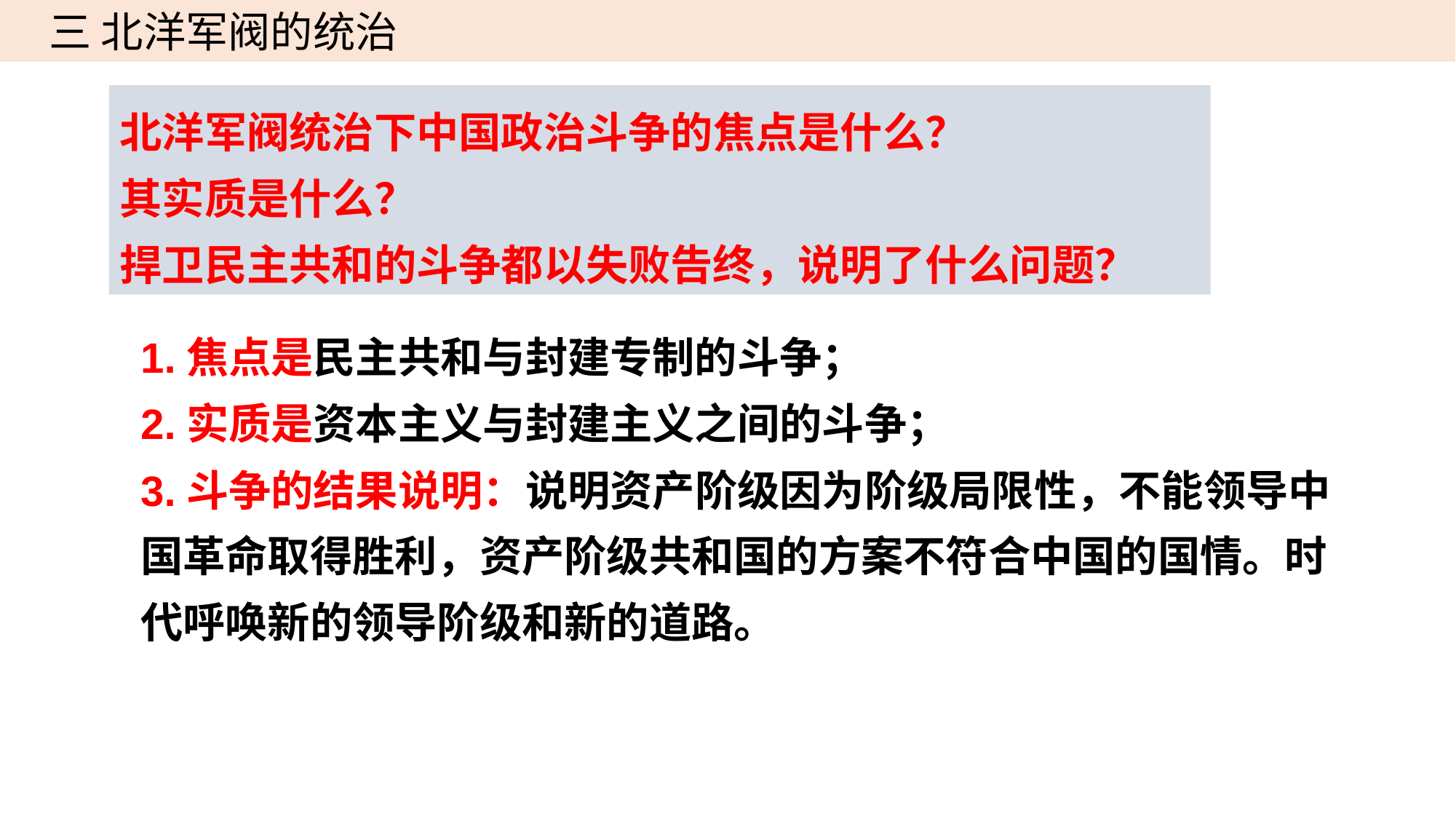

三 北洋军阀的统治
北洋军阀统治下中国政治斗争的焦点是什么？
其实质是什么？
捍卫民主共和的斗争都以失败告终，说明了什么问题？
1.焦点是民主共和与封建专制的斗争；
2.实质是资本主义与封建主义之间的斗争；
3.斗争的结果说明：说明资产阶级因为阶级局限性，不能领导中国革命取得胜利，资产阶级共和国的方案不符合中国的国情。时代呼唤新的领导阶级和新的道路。